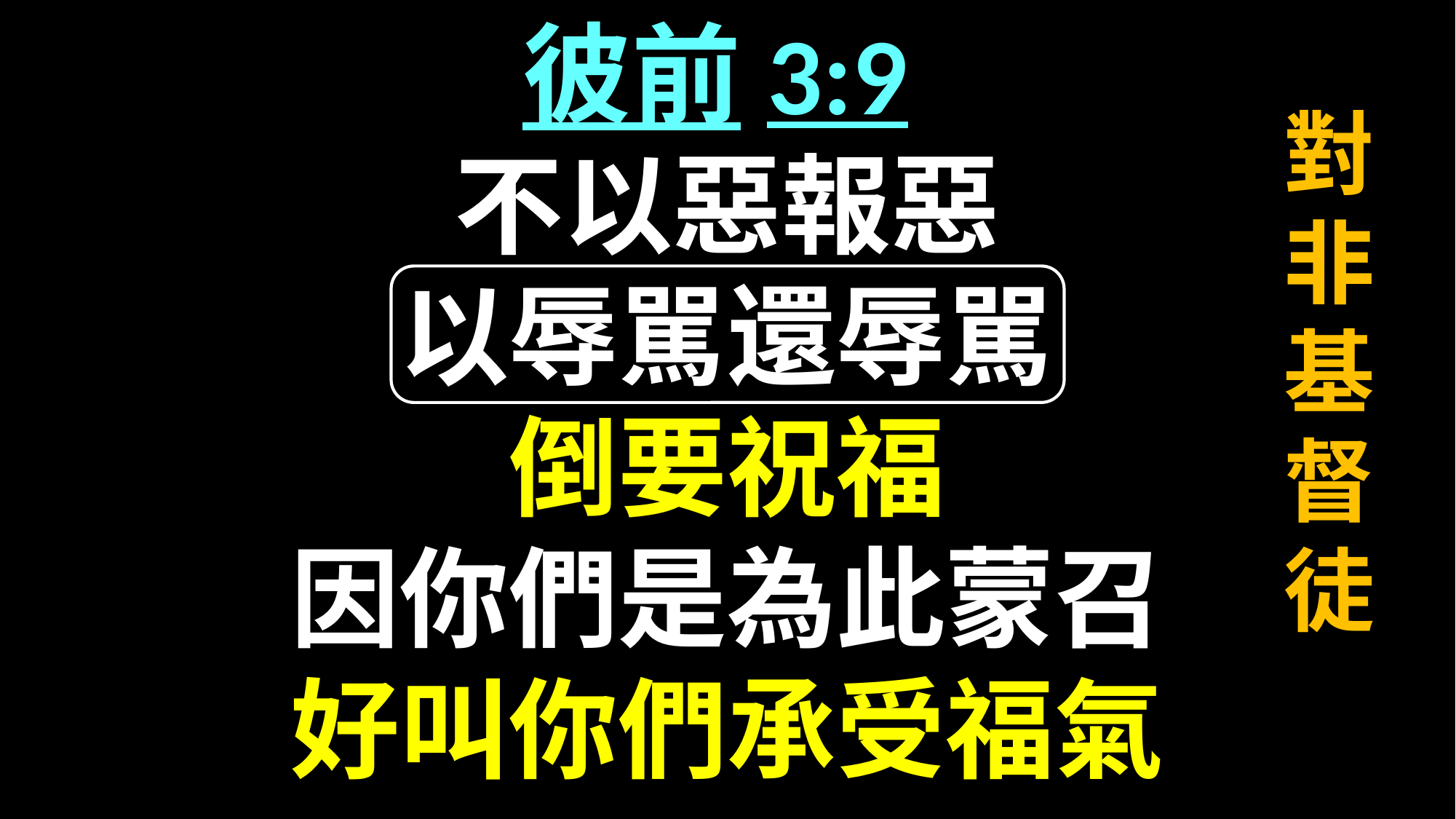

彼前3:9
不以惡報惡
以辱駡還辱駡
倒要祝福
因你們是為此蒙召
好叫你們承受福氣
對非基督徒